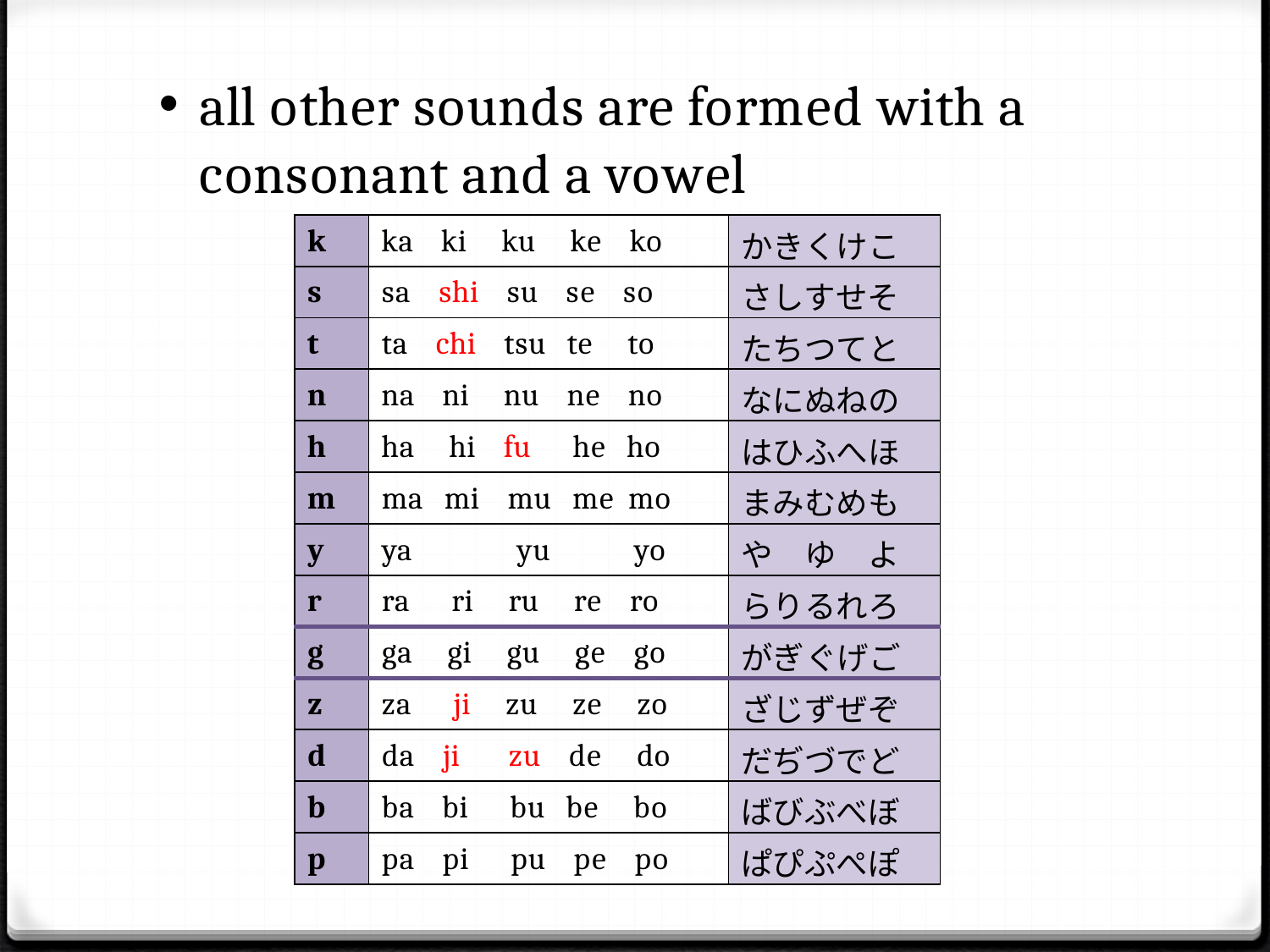

all other sounds are formed with a consonant and a vowel
| k | ka ki ku ke ko | かきくけこ |
| --- | --- | --- |
| s | sa shi su se so | さしすせそ |
| t | ta chi tsu te to | たちつてと |
| n | na ni nu ne no | なにぬねの |
| h | ha hi fu he ho | はひふへほ |
| m | ma mi mu me mo | まみむめも |
| y | ya yu yo | や　ゆ　よ |
| r | ra ri ru re ro | らりるれろ |
| g | ga gi gu ge go | がぎぐげご |
| z | za ji zu ze zo | ざじずぜぞ |
| d | da ji zu de do | だぢづでど |
| b | ba bi bu be bo | ばびぶべぼ |
| p | pa pi pu pe po | ぱぴぷぺぽ |